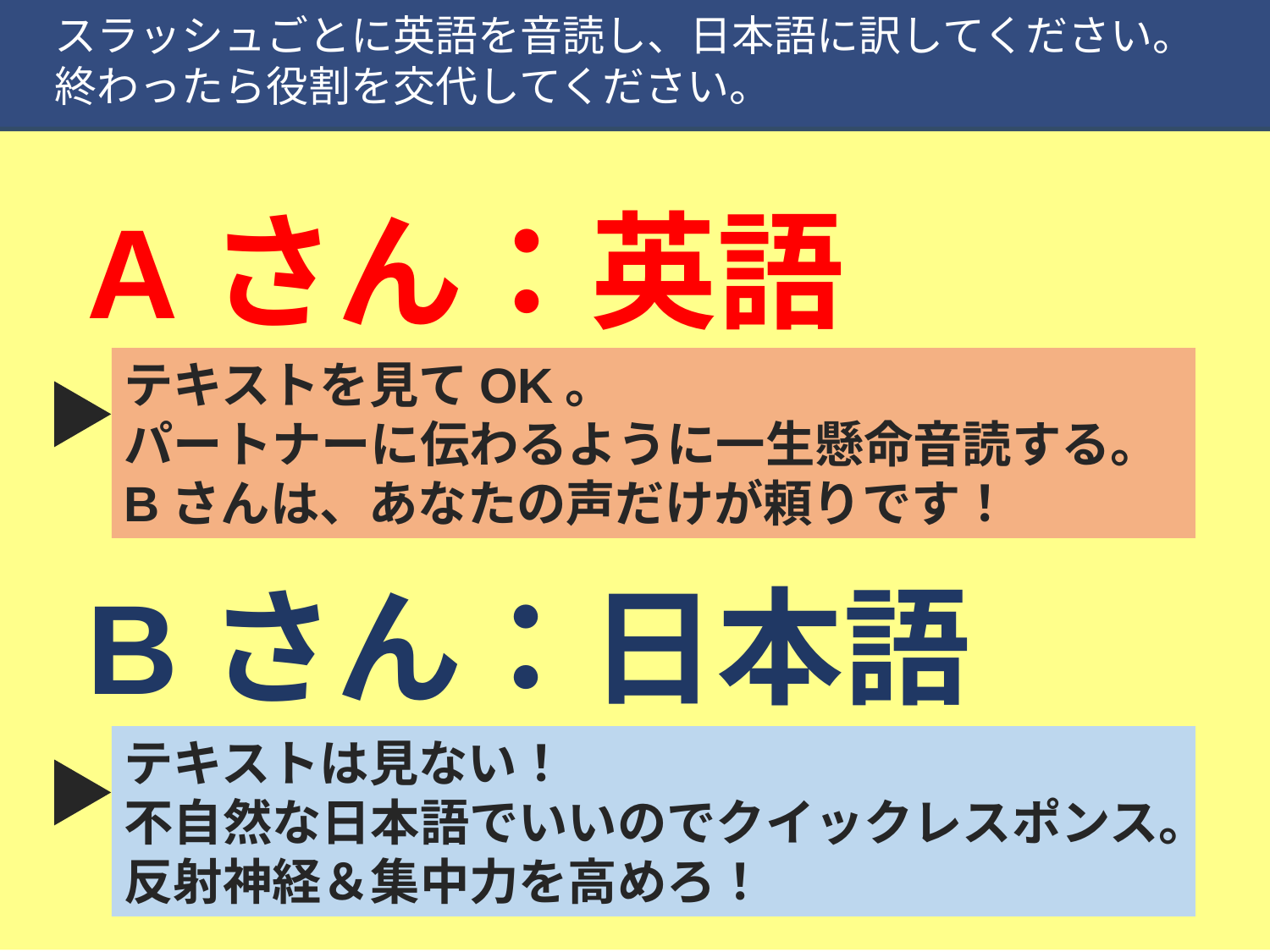

スラッシュごとに英語を音読し、日本語に訳してください。
終わったら役割を交代してください。

Aさん：英語
テキストを見てOK。
パートナーに伝わるように一生懸命音読する。
Bさんは、あなたの声だけが頼りです！

Bさん：日本語
テキストは見ない！
不自然な日本語でいいのでクイックレスポンス。
反射神経＆集中力を高めろ！